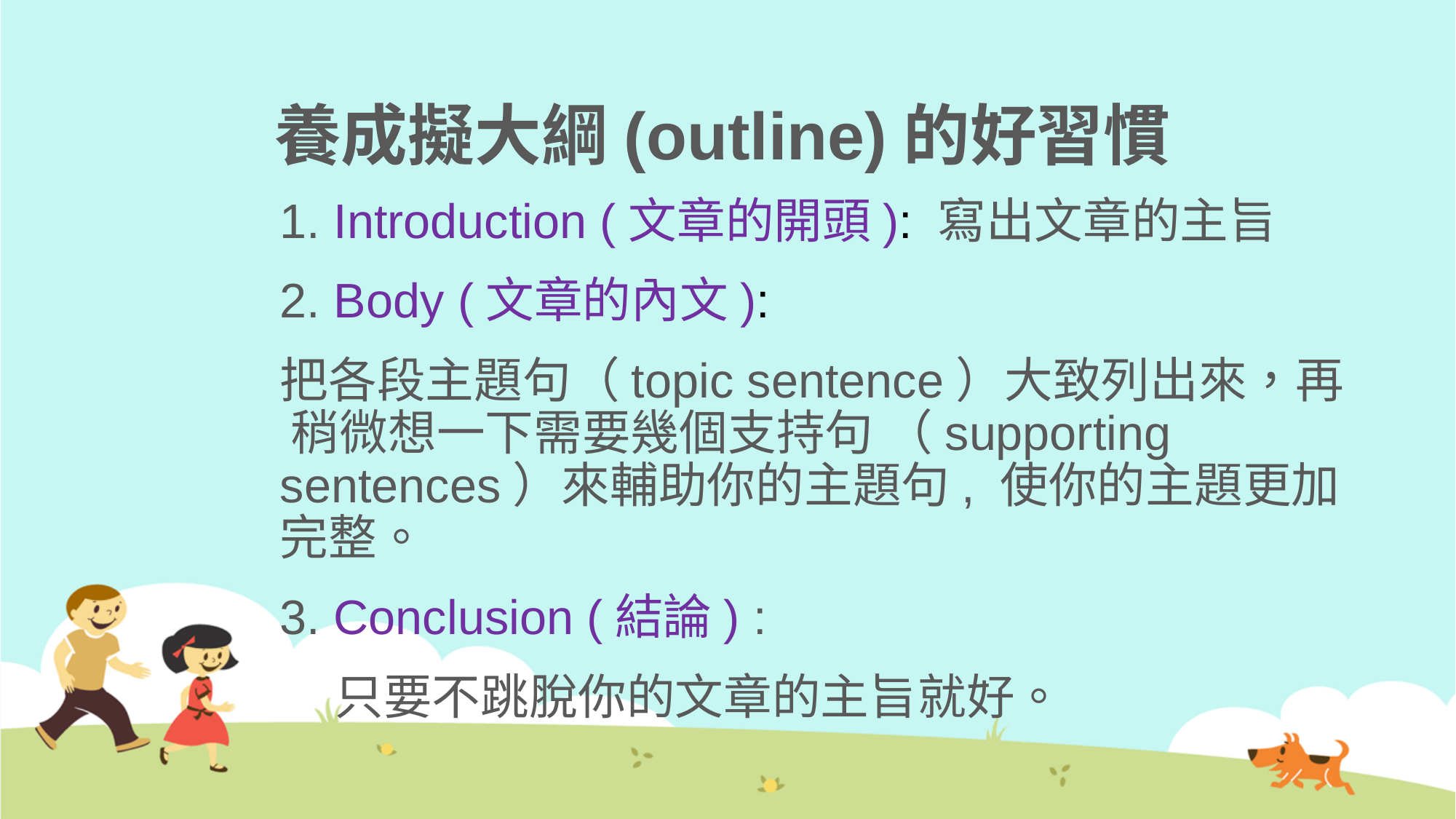

# 養成擬大綱(outline)的好習慣
1. Introduction (文章的開頭): 寫出文章的主旨
2. Body (文章的內文):
把各段主題句（topic sentence）大致列出來，再     稍微想一下需要幾個支持句 （supporting sentences）來輔助你的主題句, 使你的主題更加完整。
3. Conclusion (結論) :
    只要不跳脫你的文章的主旨就好。